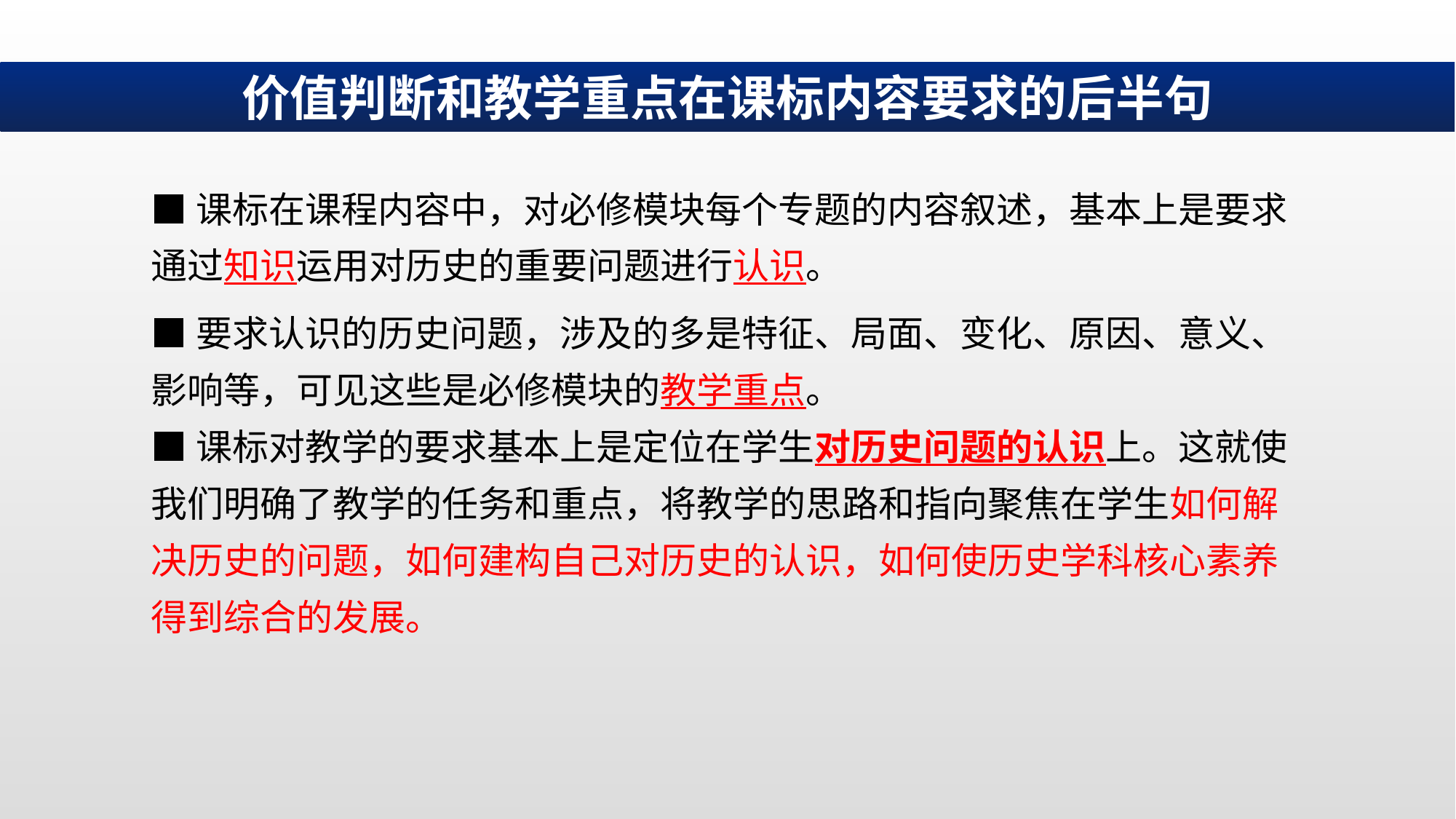

价值判断和教学重点在课标内容要求的后半句
■课标在课程内容中，对必修模块每个专题的内容叙述，基本上是要求通过知识运用对历史的重要问题进行认识。
■要求认识的历史问题，涉及的多是特征、局面、变化、原因、意义、影响等，可见这些是必修模块的教学重点。
■课标对教学的要求基本上是定位在学生对历史问题的认识上。这就使我们明确了教学的任务和重点，将教学的思路和指向聚焦在学生如何解决历史的问题，如何建构自己对历史的认识，如何使历史学科核心素养得到综合的发展。